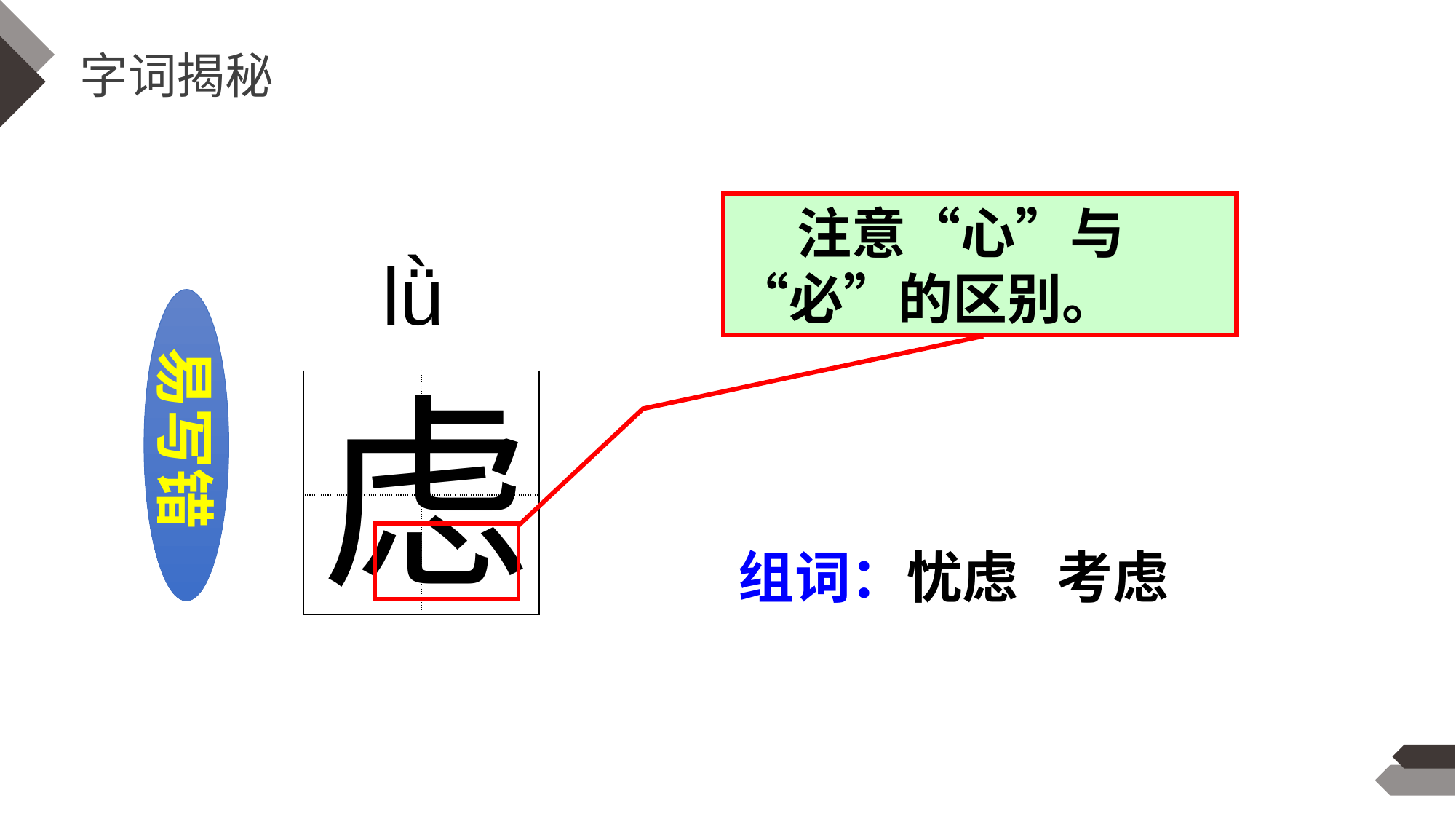

字词揭秘
    注意“心”与“必”的区别。
lǜ

易写错
虑
|  |  |
| --- | --- |
|  |  |
组词：忧虑   考虑